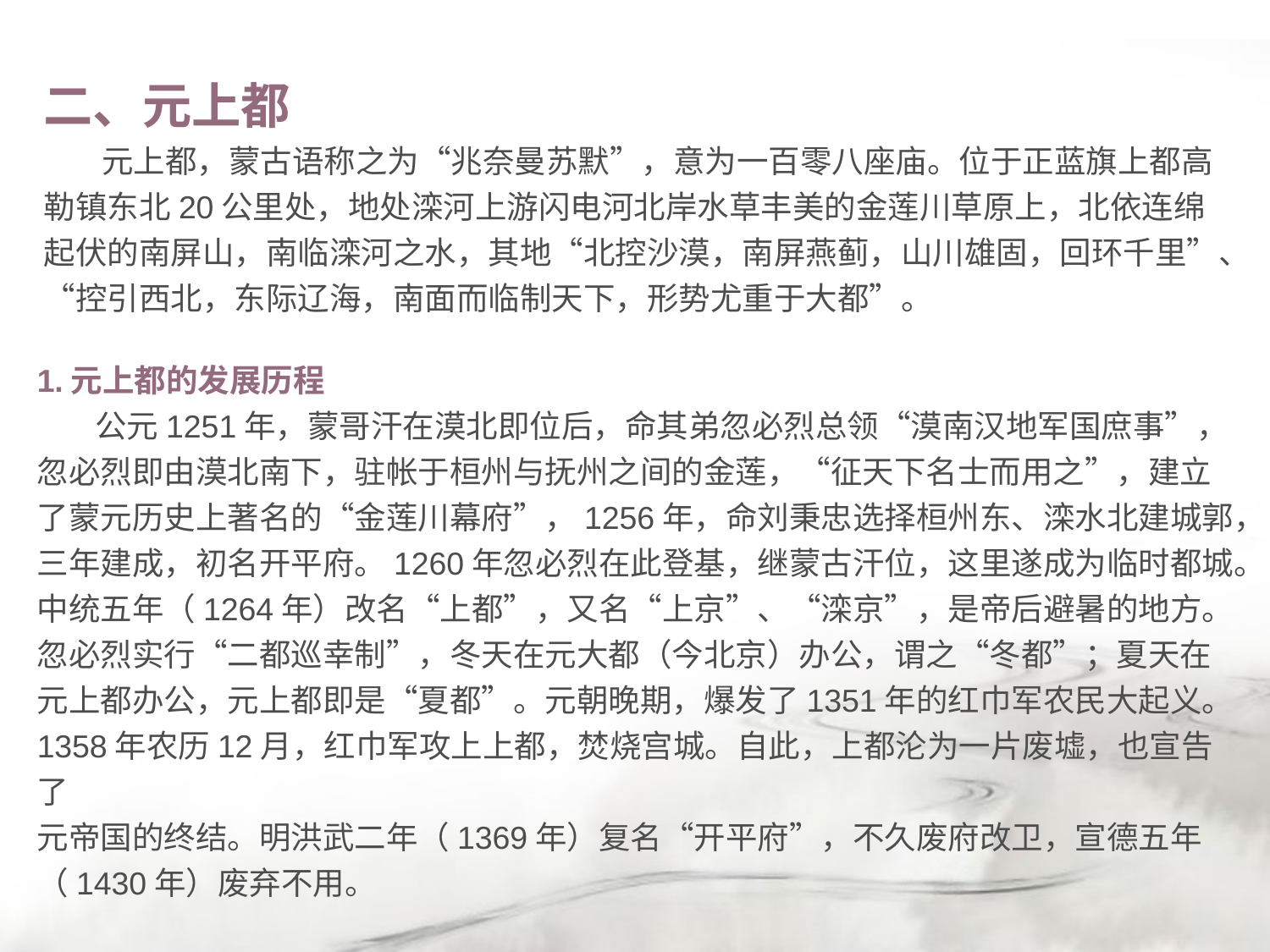

二、元上都
       元上都，蒙古语称之为“兆奈曼苏默”，意为一百零八座庙。位于正蓝旗上都高勒镇东北20公里处，地处滦河上游闪电河北岸水草丰美的金莲川草原上，北依连绵起伏的南屏山，南临滦河之水，其地“北控沙漠，南屏燕蓟，山川雄固，回环千里”、“控引西北，东际辽海，南面而临制天下，形势尤重于大都”。

1.元上都的发展历程
       公元1251年，蒙哥汗在漠北即位后，命其弟忽必烈总领“漠南汉地军国庶事”，忽必烈即由漠北南下，驻帐于桓州与抚州之间的金莲，“征天下名士而用之”，建立了蒙元历史上著名的“金莲川幕府”，1256年，命刘秉忠选择桓州东、滦水北建城郭，三年建成，初名开平府。1260年忽必烈在此登基，继蒙古汗位，这里遂成为临时都城。
中统五年（1264年）改名“上都”，又名“上京”、“滦京”，是帝后避暑的地方。
忽必烈实行“二都巡幸制”，冬天在元大都（今北京）办公，谓之“冬都”；夏天在
元上都办公，元上都即是“夏都”。元朝晚期，爆发了1351年的红巾军农民大起义。
1358年农历12月，红巾军攻上上都，焚烧宫城。自此，上都沦为一片废墟，也宣告了
元帝国的终结。明洪武二年（1369年）复名“开平府”，不久废府改卫，宣德五年
（1430年）废弃不用。